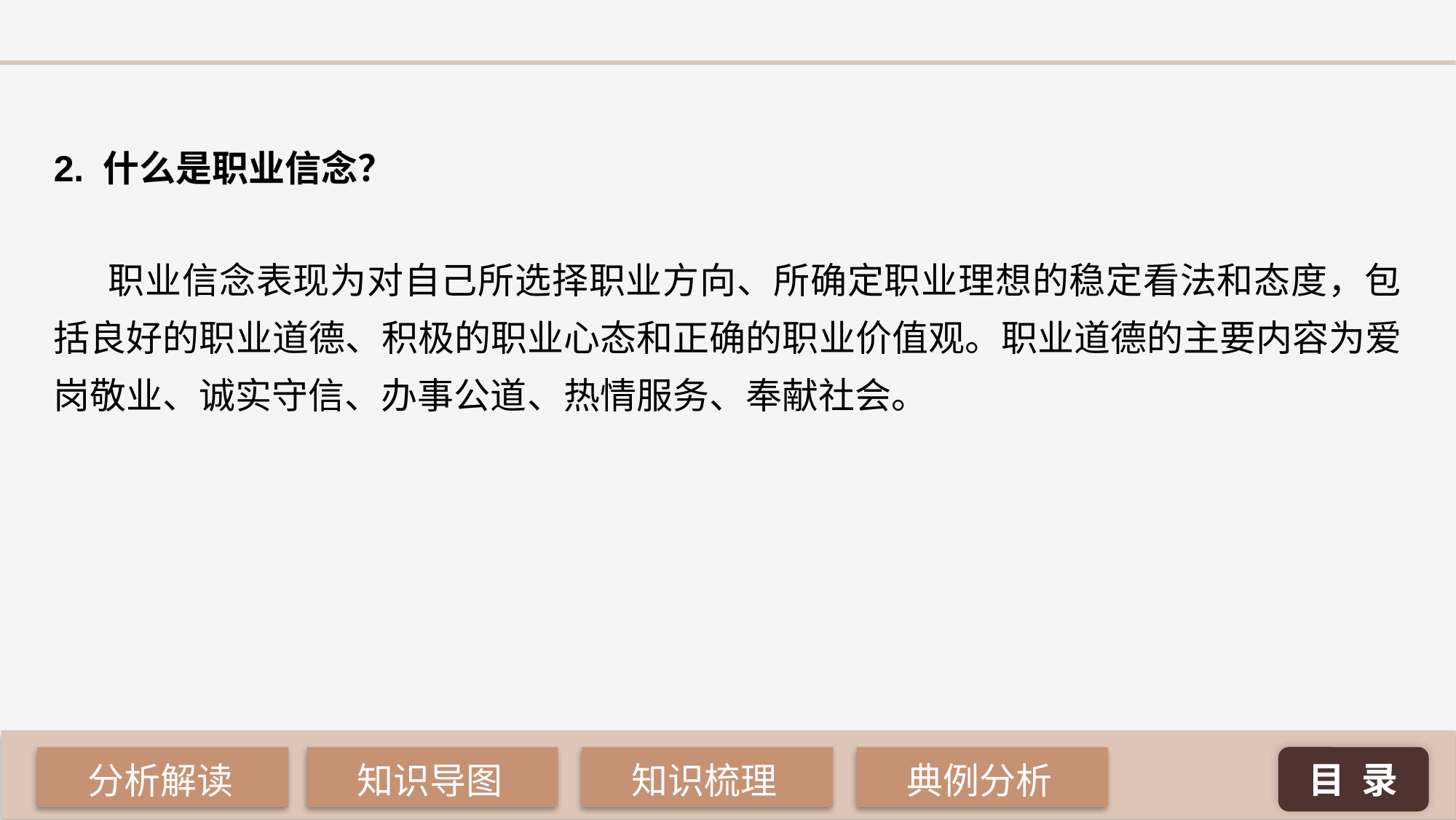

2. 什么是职业信念？
职业信念表现为对自己所选择职业方向、所确定职业理想的稳定看法和态度，包括良好的职业道德、积极的职业心态和正确的职业价值观。职业道德的主要内容为爱岗敬业、诚实守信、办事公道、热情服务、奉献社会。